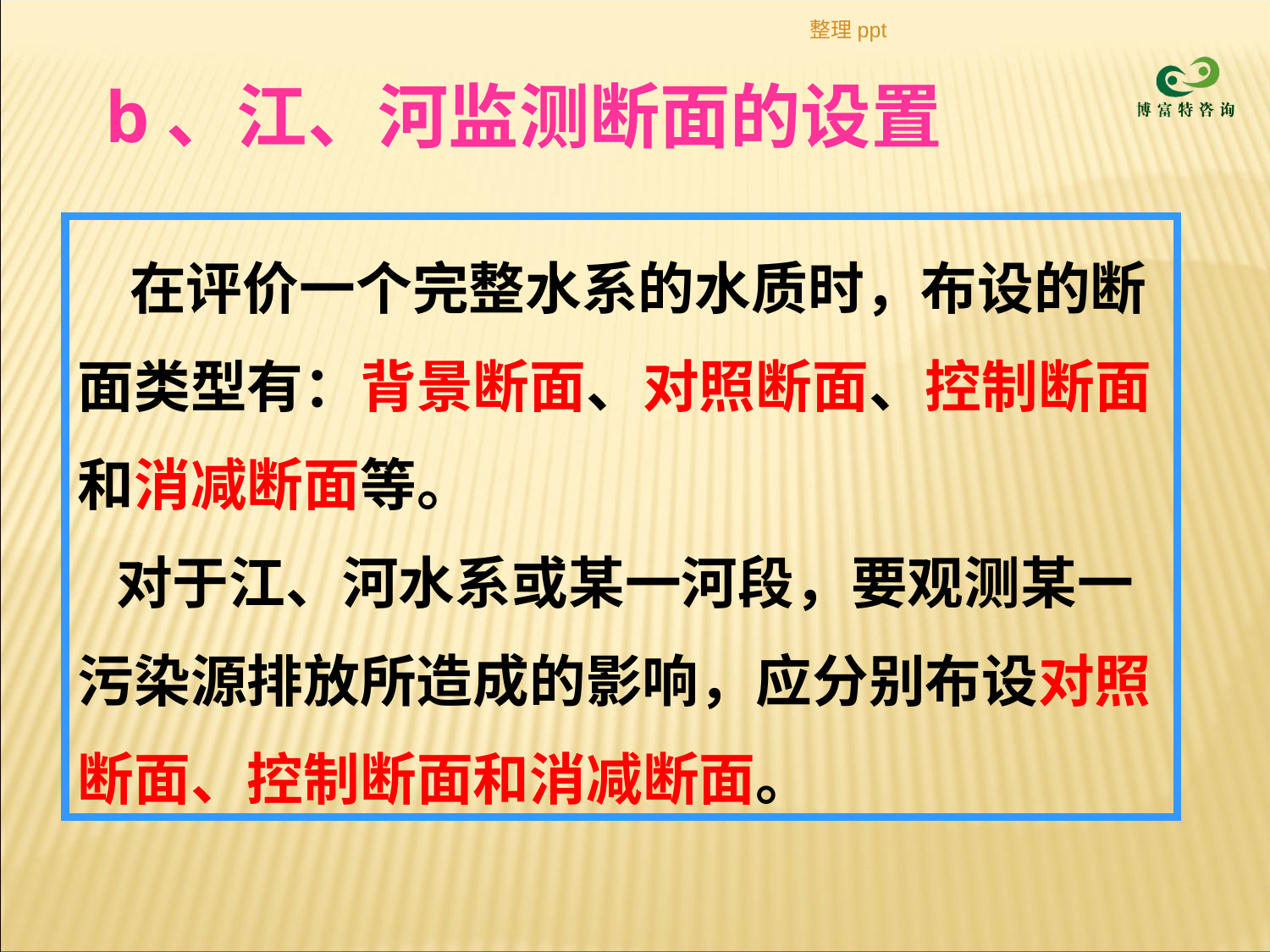

整理ppt
b、江、河监测断面的设置
   在评价一个完整水系的水质时，布设的断面类型有：背景断面、对照断面、控制断面和消减断面等。
   对于江、河水系或某一河段，要观测某一污染源排放所造成的影响，应分别布设对照断面、控制断面和消减断面。
18